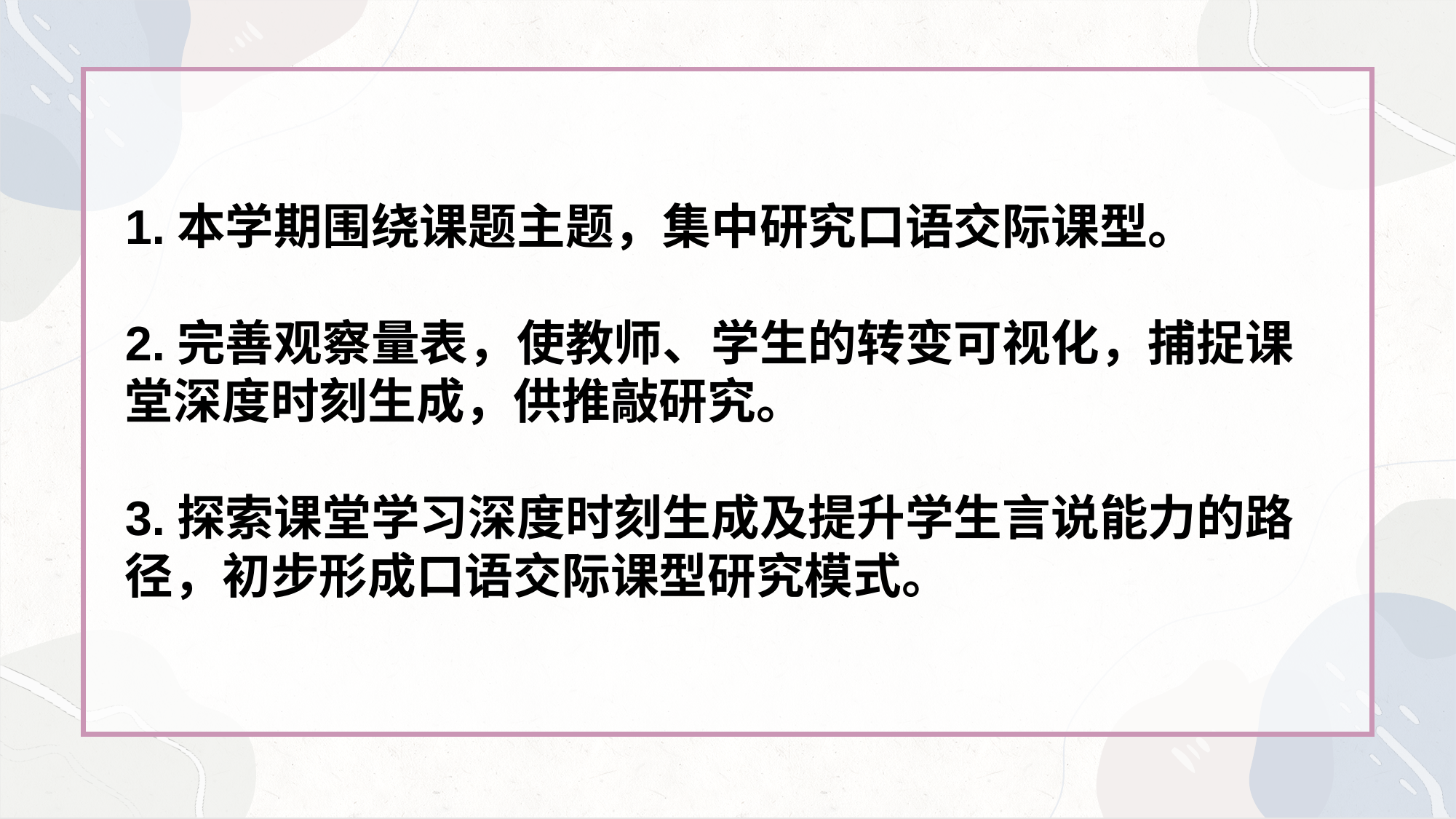

1.本学期围绕课题主题，集中研究口语交际课型。

2.完善观察量表，使教师、学生的转变可视化，捕捉课堂深度时刻生成，供推敲研究。

3.探索课堂学习深度时刻生成及提升学生言说能力的路径，初步形成口语交际课型研究模式。